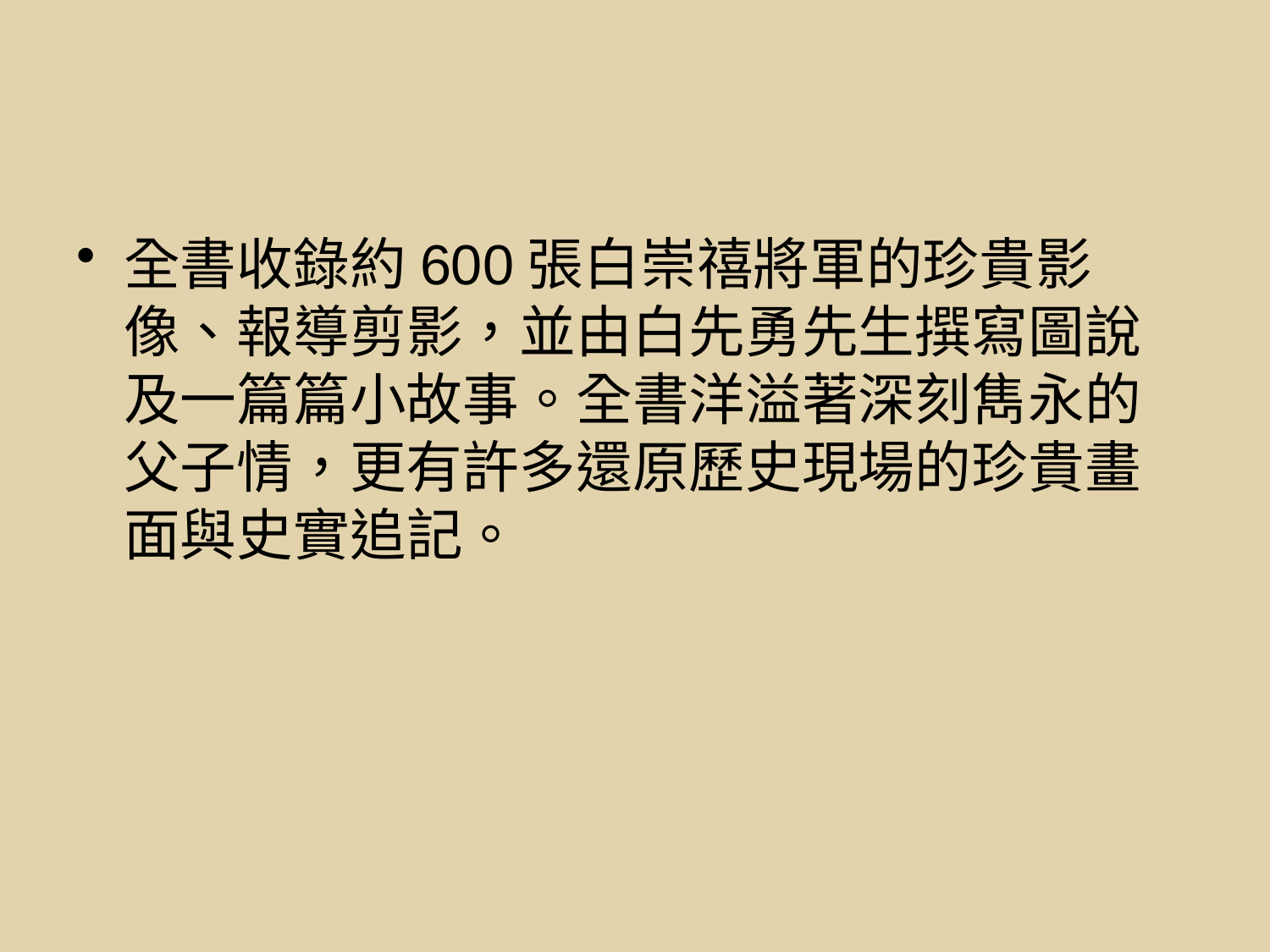

#
全書收錄約600張白崇禧將軍的珍貴影像、報導剪影，並由白先勇先生撰寫圖說及一篇篇小故事。全書洋溢著深刻雋永的父子情，更有許多還原歷史現場的珍貴畫面與史實追記。